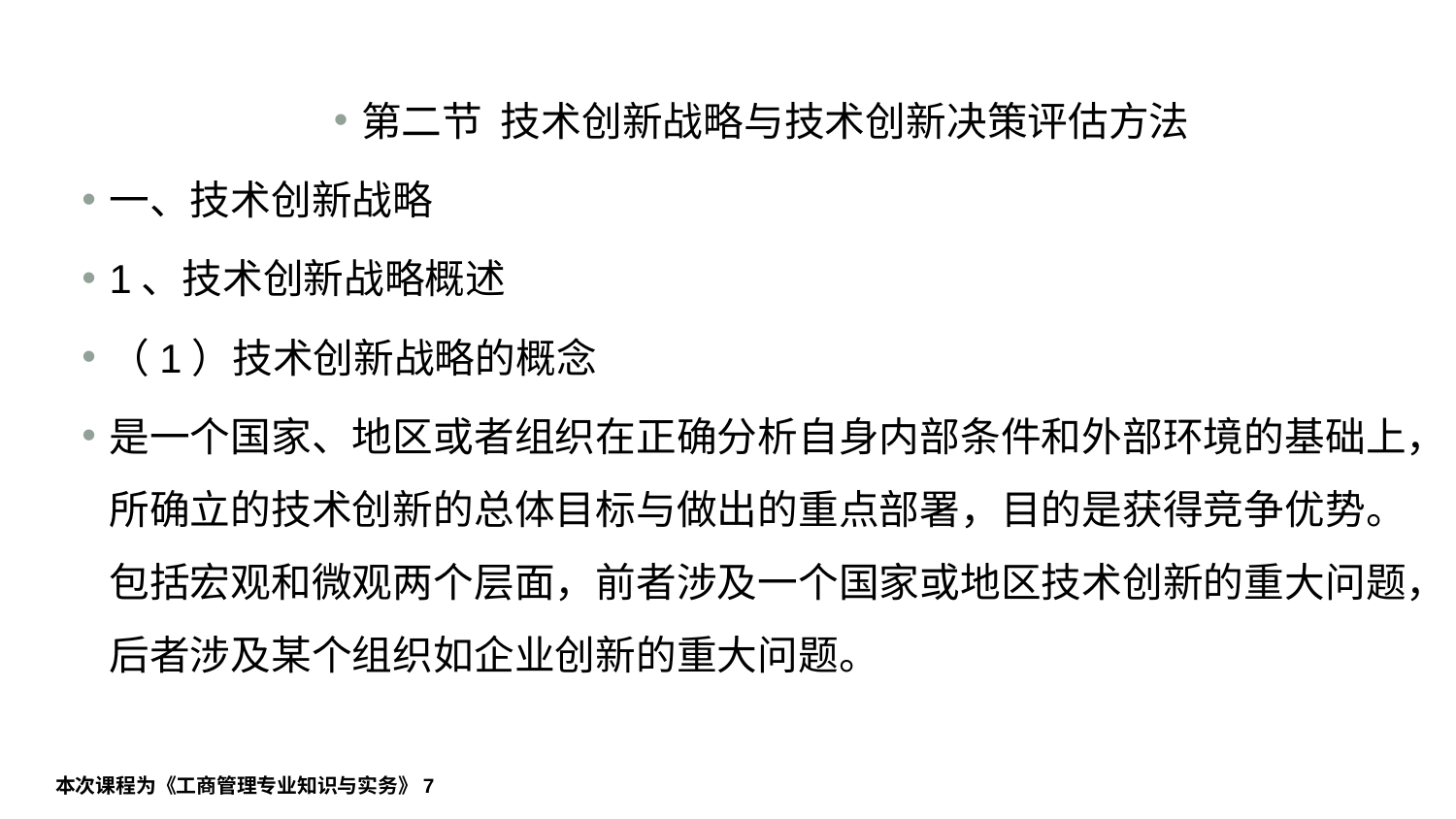

#
第二节  技术创新战略与技术创新决策评估方法
一、技术创新战略
1、技术创新战略概述
（1）技术创新战略的概念
是一个国家、地区或者组织在正确分析自身内部条件和外部环境的基础上，所确立的技术创新的总体目标与做出的重点部署，目的是获得竞争优势。包括宏观和微观两个层面，前者涉及一个国家或地区技术创新的重大问题，后者涉及某个组织如企业创新的重大问题。